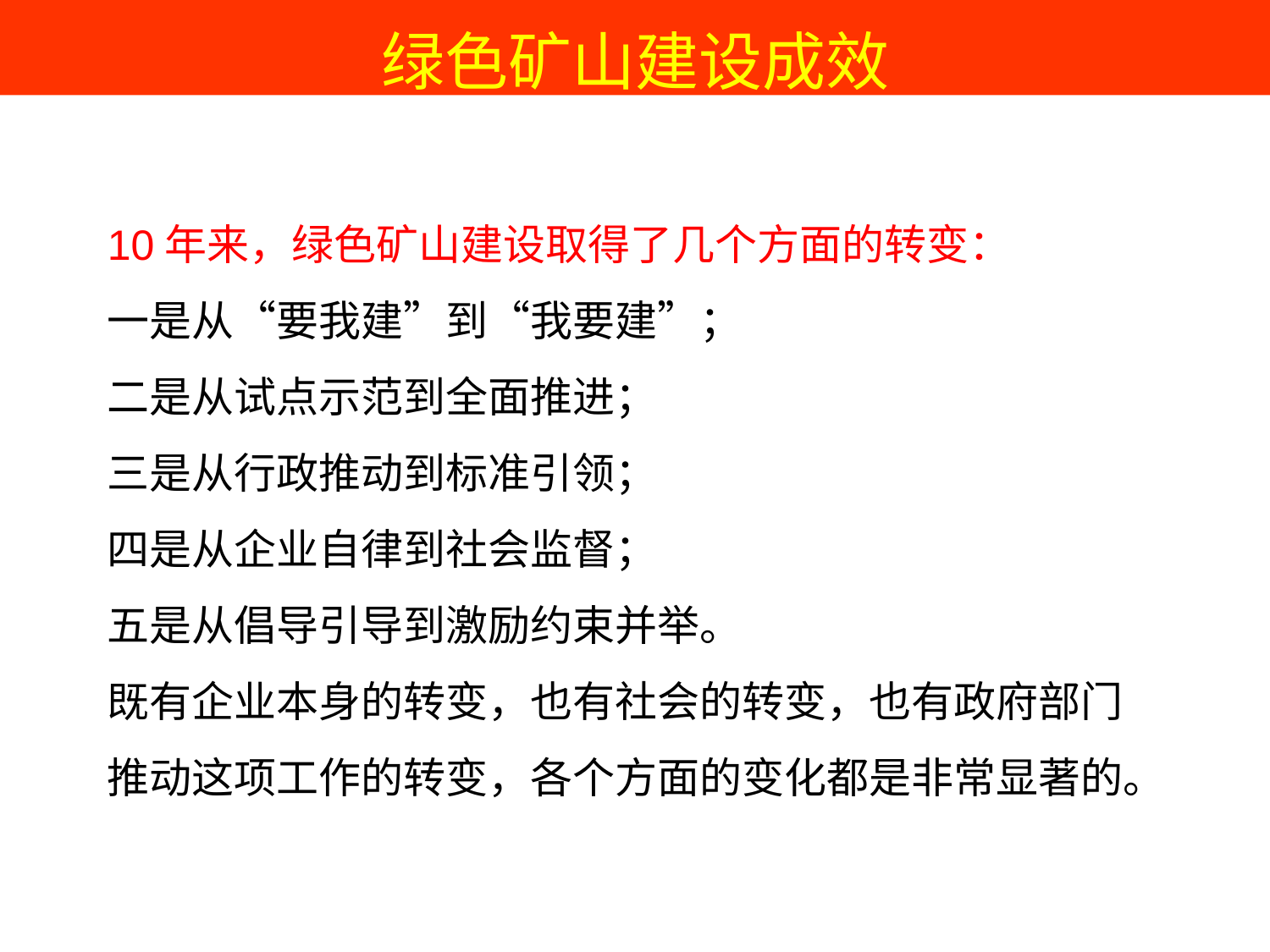

绿色矿山建设成效
10年来，绿色矿山建设取得了几个方面的转变：
一是从“要我建”到“我要建”；
二是从试点示范到全面推进；
三是从行政推动到标准引领；
四是从企业自律到社会监督；
五是从倡导引导到激励约束并举。
既有企业本身的转变，也有社会的转变，也有政府部门推动这项工作的转变，各个方面的变化都是非常显著的。